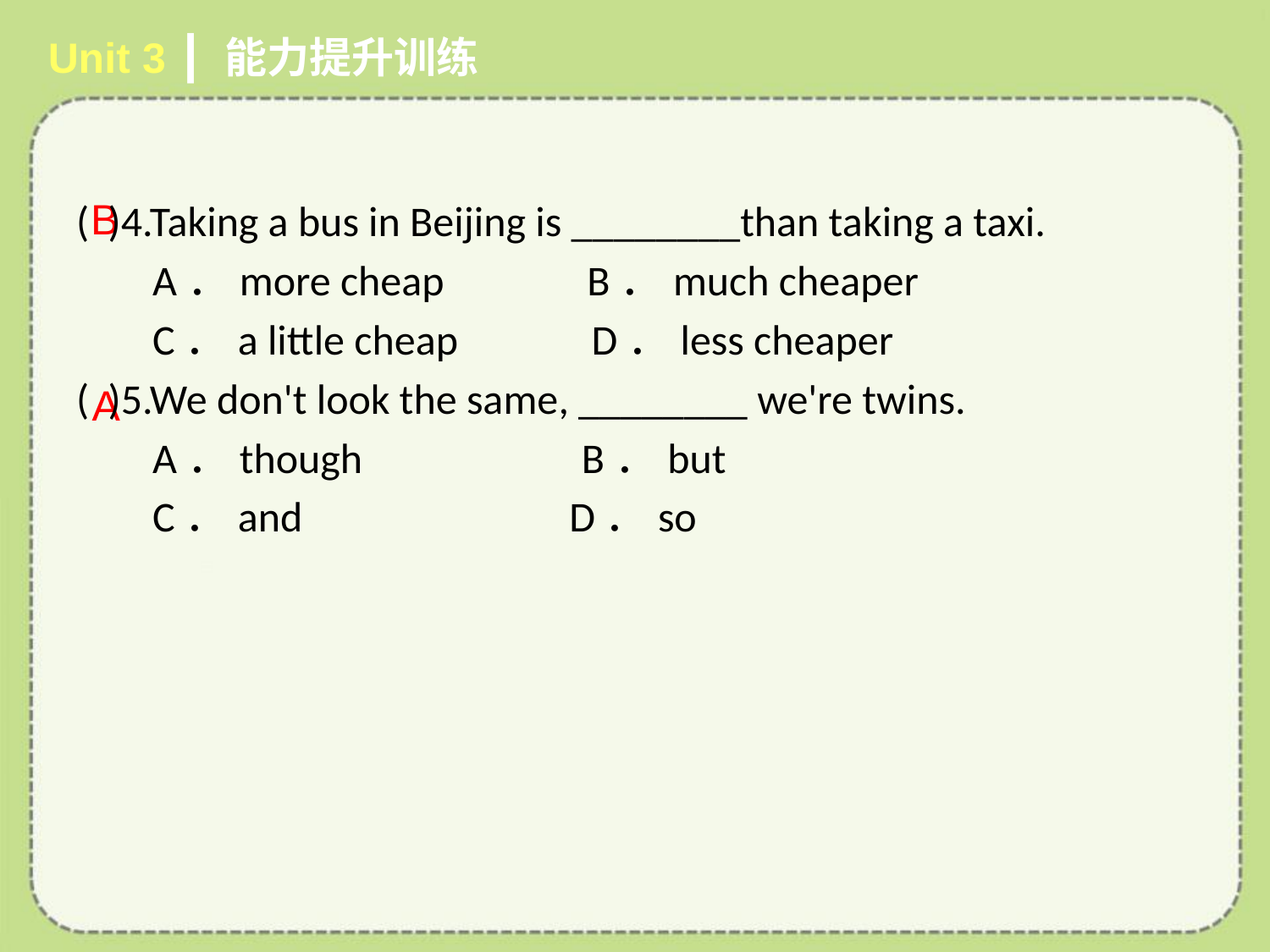

Unit 3 ┃ 能力提升训练
B
# (  )4.Taking a bus in Beijing is ________than taking a taxi.
        A．more cheap               B．much cheaper
        C．a little cheap              D．less cheaper
(  )5.We don't look the same, ________ we're twins.
        A．though                       B．but
        C．and                            D．so

A